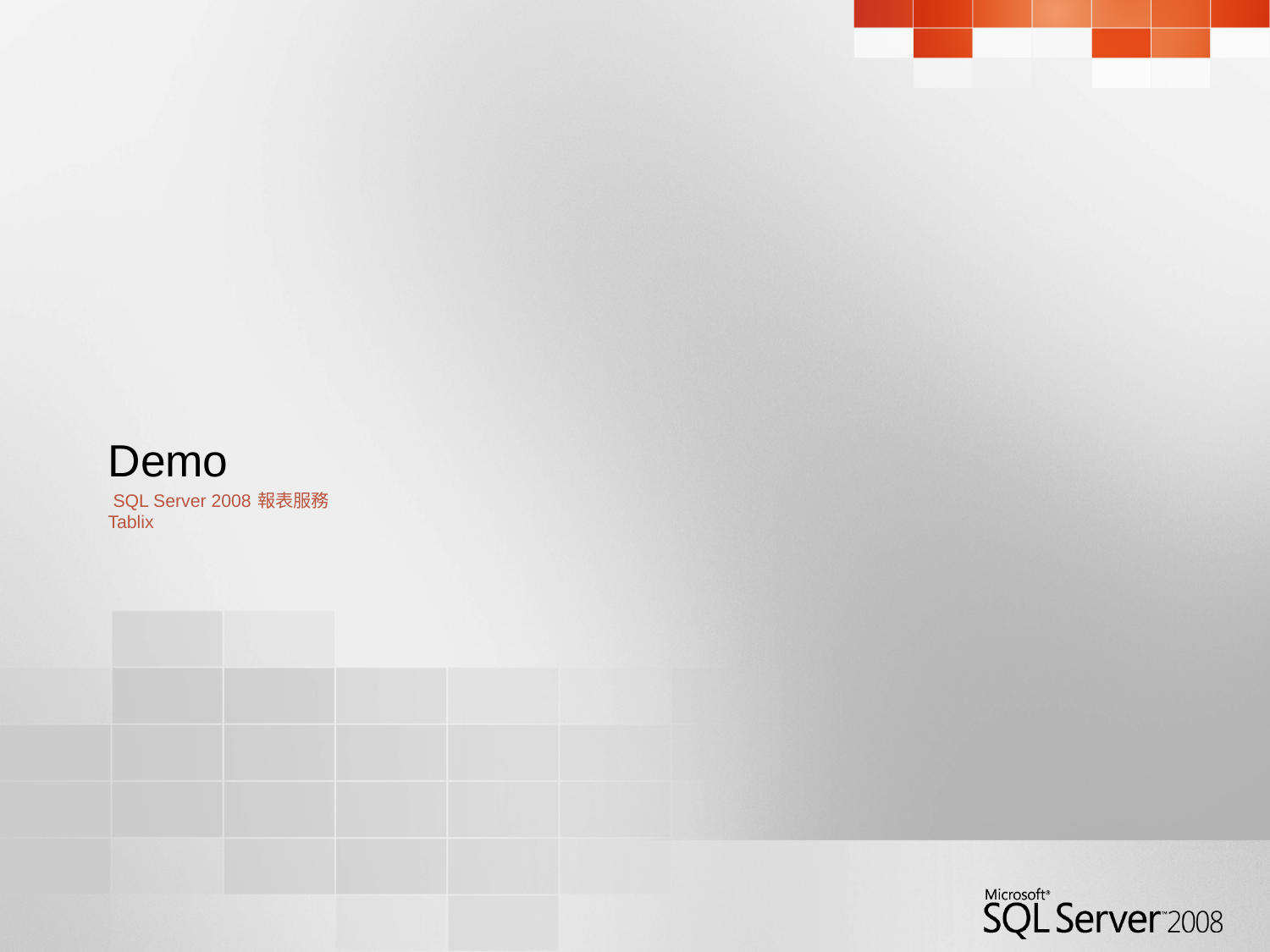

# Demo SQL Server 2008 報表服務 Tablix